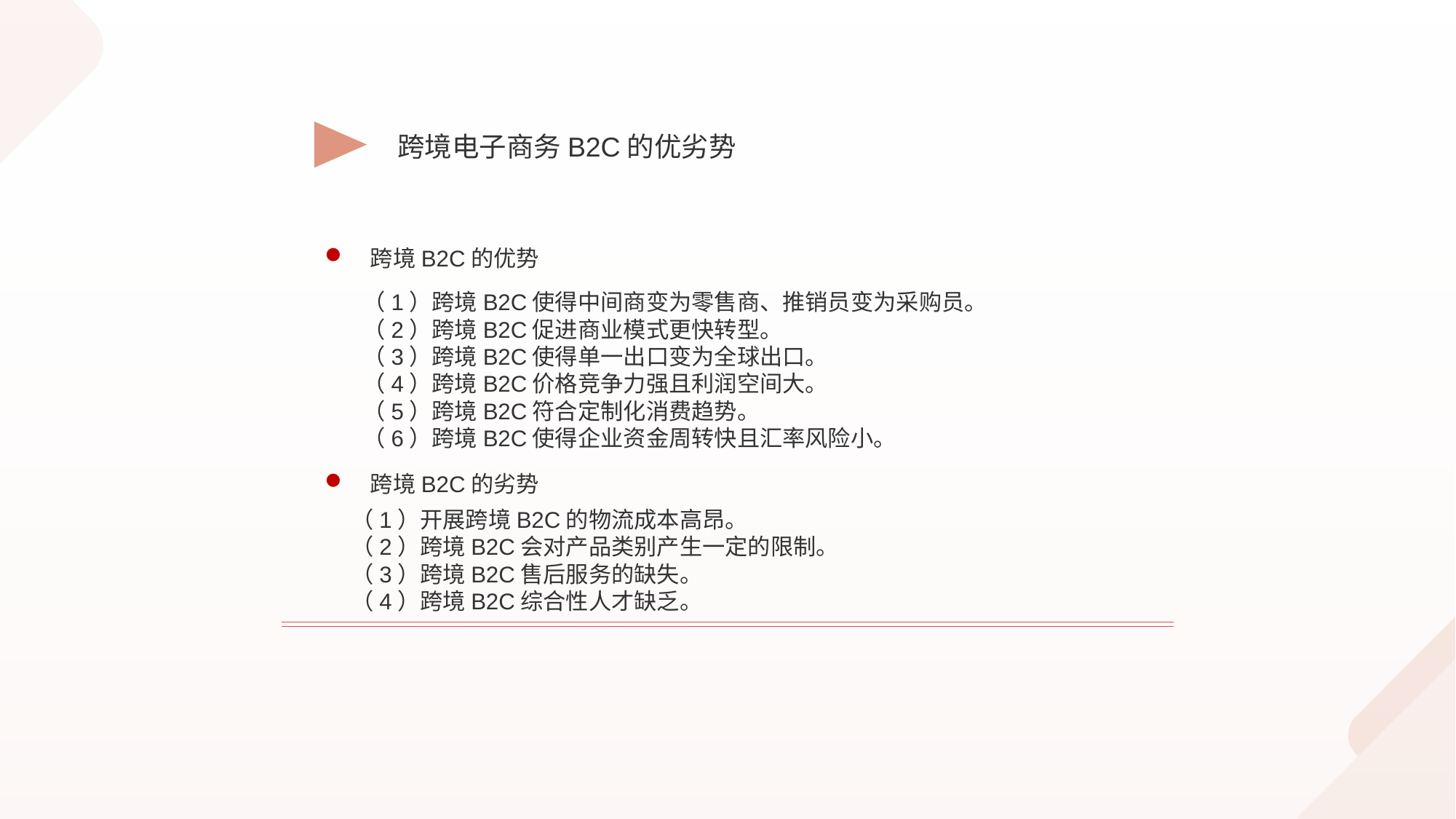

跨境电子商务B2C的优劣势
跨境B2C的优势
（1）跨境B2C使得中间商变为零售商、推销员变为采购员。
（2）跨境B2C促进商业模式更快转型。
（3）跨境B2C使得单一出口变为全球出口。
（4）跨境B2C价格竞争力强且利润空间大。
（5）跨境B2C符合定制化消费趋势。
（6）跨境B2C使得企业资金周转快且汇率风险小。
跨境B2C的劣势
（1）开展跨境B2C的物流成本高昂。
（2）跨境B2C会对产品类别产生一定的限制。
（3）跨境B2C售后服务的缺失。
（4）跨境B2C综合性人才缺乏。